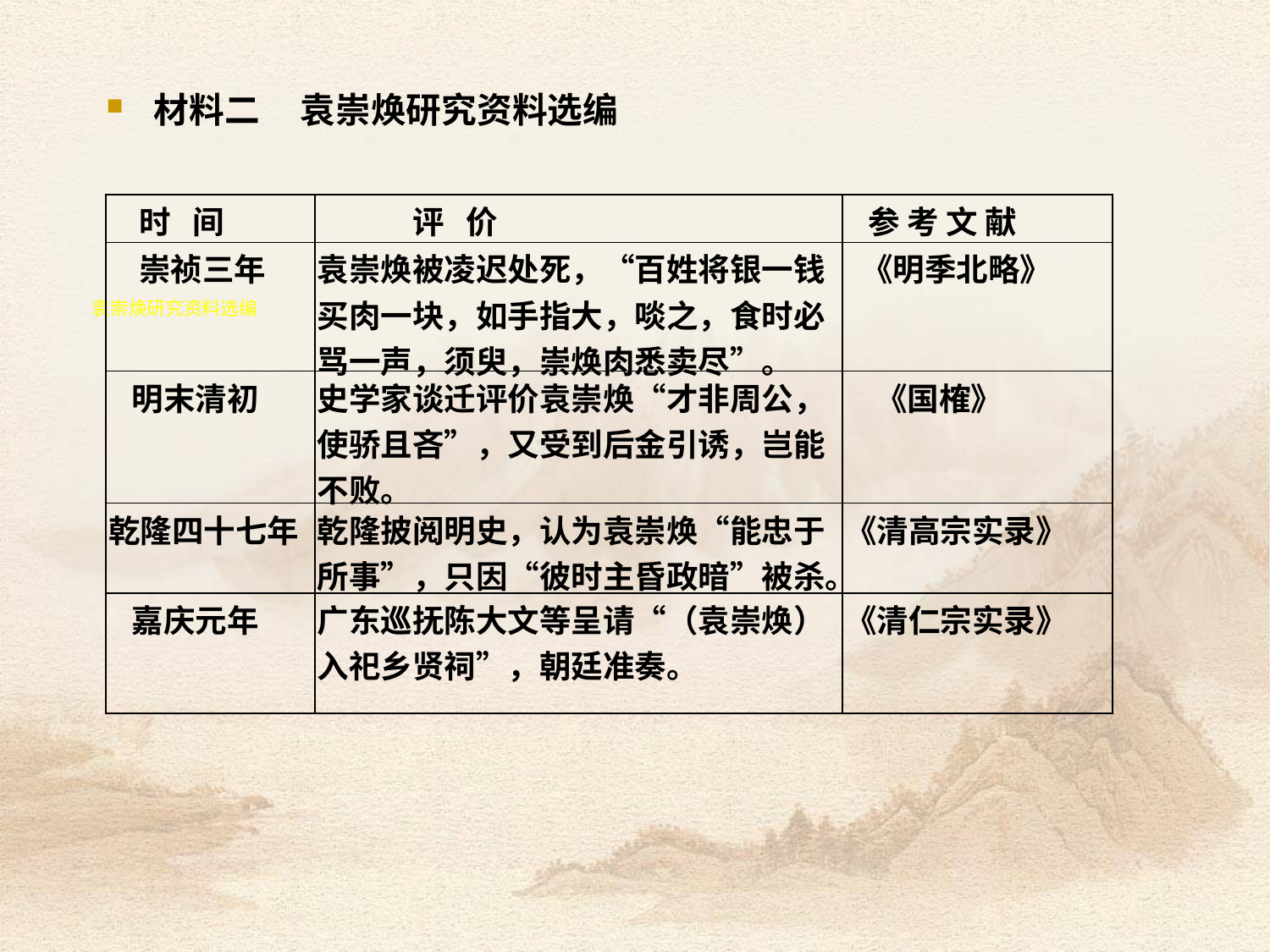

# 材料二     袁崇焕研究资料选编
| 时 间 | 评 价 | 参 考 文 献 |
| --- | --- | --- |
| 崇祯三年 | 袁崇焕被凌迟处死，“百姓将银一钱买肉一块，如手指大，啖之，食时必骂一声，须臾，崇焕肉悉卖尽”。 | 《明季北略》 |
| 明末清初 | 史学家谈迁评价袁崇焕“才非周公，使骄且吝”，又受到后金引诱，岂能不败。 | 《国榷》 |
| 乾隆四十七年 | 乾隆披阅明史，认为袁崇焕“能忠于所事”，只因“彼时主昏政暗”被杀。 | 《清高宗实录》 |
| 嘉庆元年 | 广东巡抚陈大文等呈请“（袁崇焕）入祀乡贤祠”，朝廷准奏。 | 《清仁宗实录》 |
袁崇焕研究资料选编